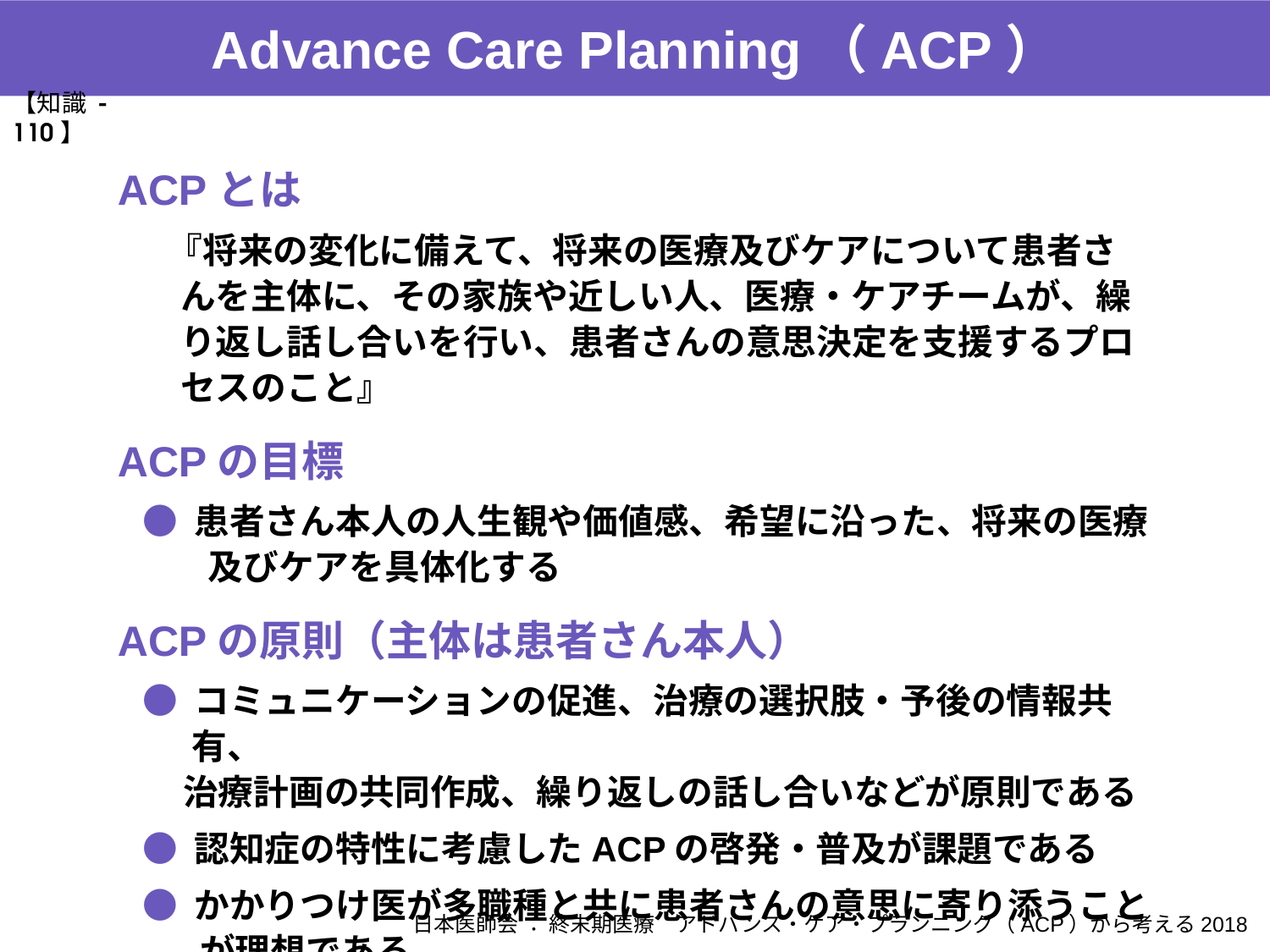

Advance Care Planning（ACP）
【知識 -110】
ACPとは
『将来の変化に備えて、将来の医療及びケアについて患者さんを主体に、その家族や近しい人、医療・ケアチームが、繰り返し話し合いを行い、患者さんの意思決定を支援するプロセスのこと』
ACPの目標
● 患者さん本人の人生観や価値感、希望に沿った、将来の医療   及びケアを具体化する
ACPの原則（主体は患者さん本人）
● コミュニケーションの促進、治療の選択肢・予後の情報共有、
    治療計画の共同作成、繰り返しの話し合いなどが原則である
● 認知症の特性に考慮したACPの啓発・普及が課題である
● かかりつけ医が多職種と共に患者さんの意思に寄り添うこと  が理想である
日本医師会 ： 終末期医療　アドバンス・ケア・プランニング（ACP）から考える2018